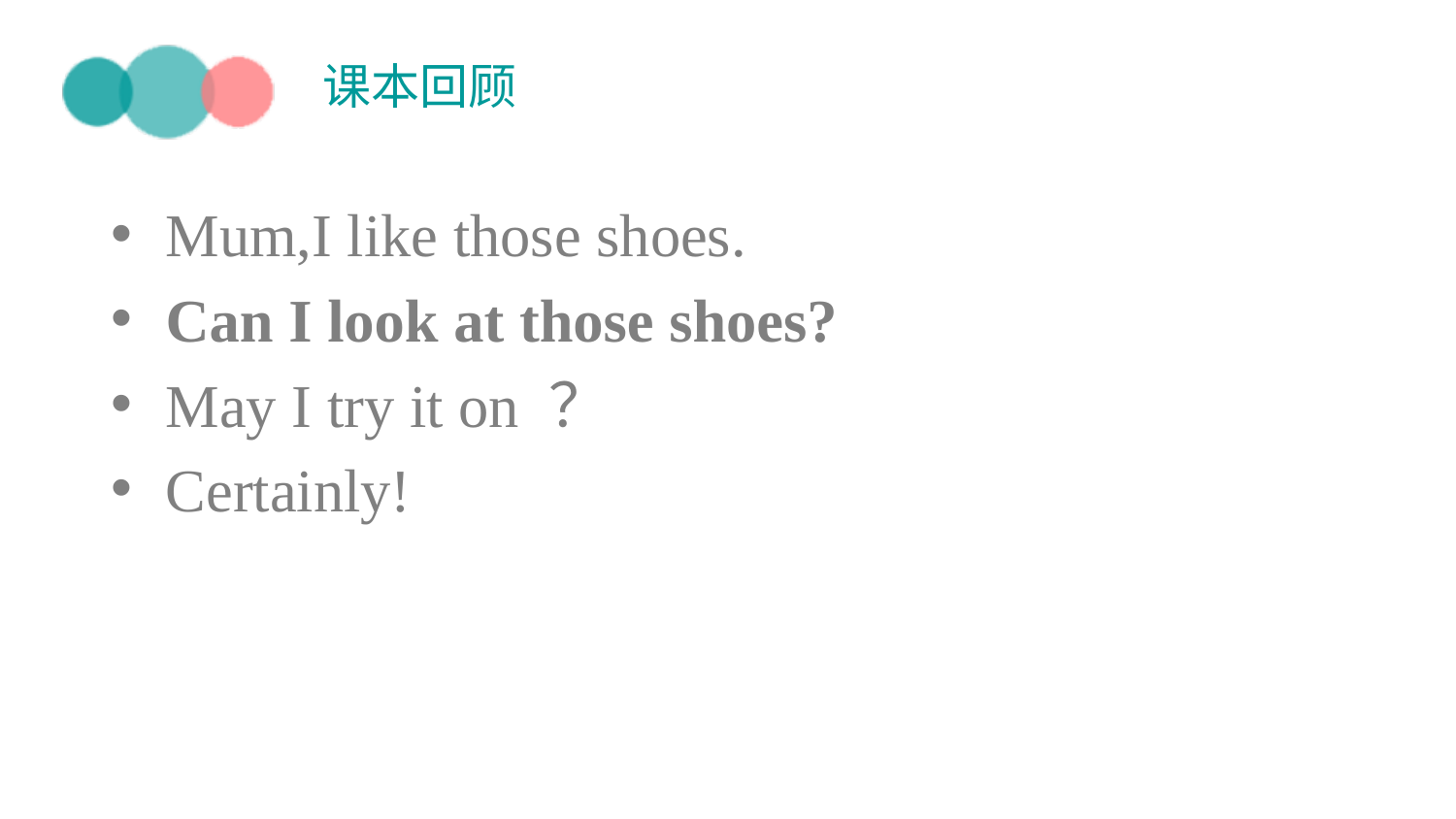

# 课本回顾
Mum,I like those shoes.
Can I look at those shoes?
May I try it on ？
Certainly!